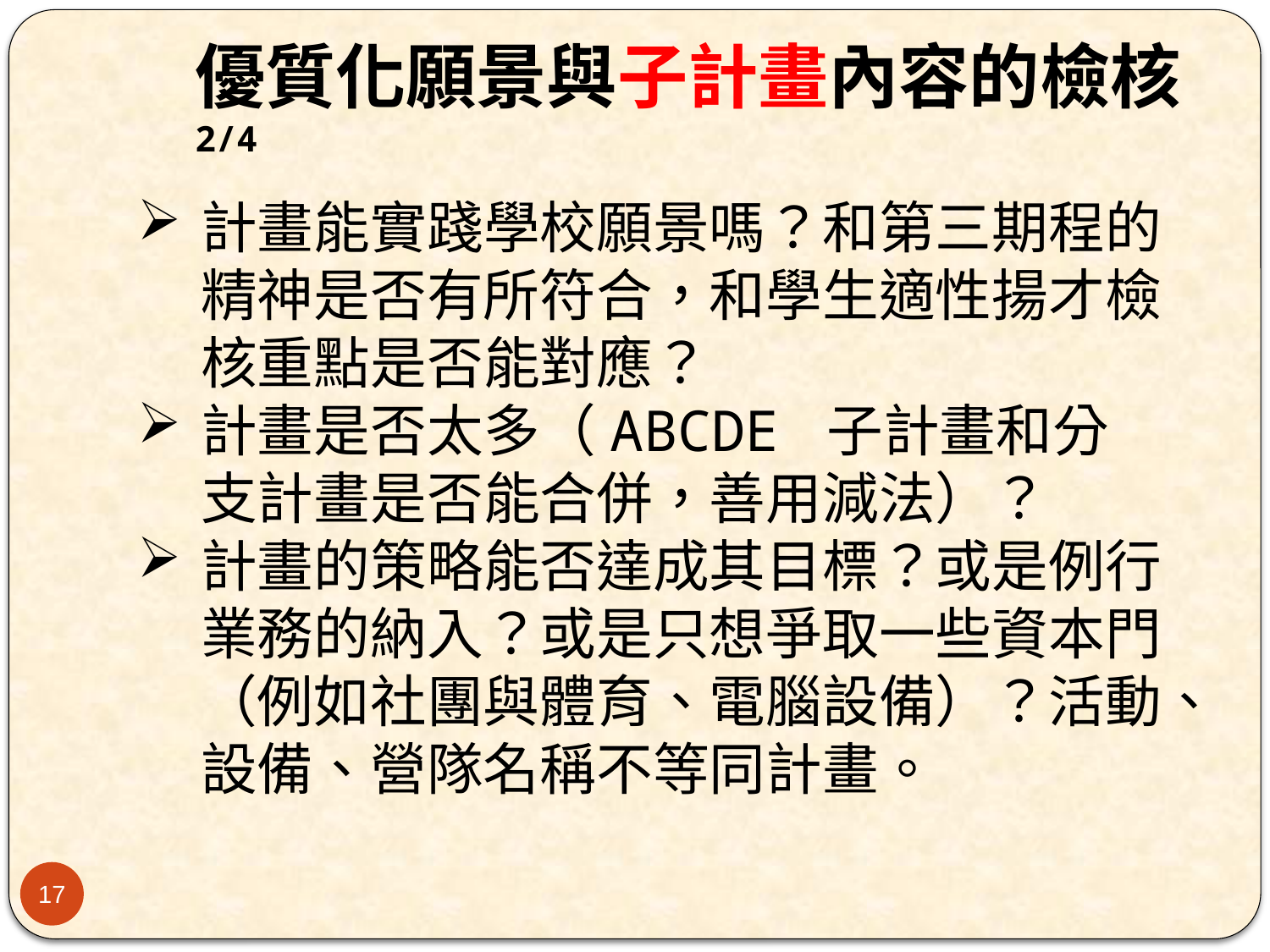

# 優質化願景與子計畫內容的檢核2/4
計畫能實踐學校願景嗎？和第三期程的精神是否有所符合，和學生適性揚才檢核重點是否能對應？
計畫是否太多（ABCDE 子計畫和分支計畫是否能合併，善用減法）？
計畫的策略能否達成其目標？或是例行業務的納入？或是只想爭取一些資本門（例如社團與體育、電腦設備）？活動、設備、營隊名稱不等同計畫。
17